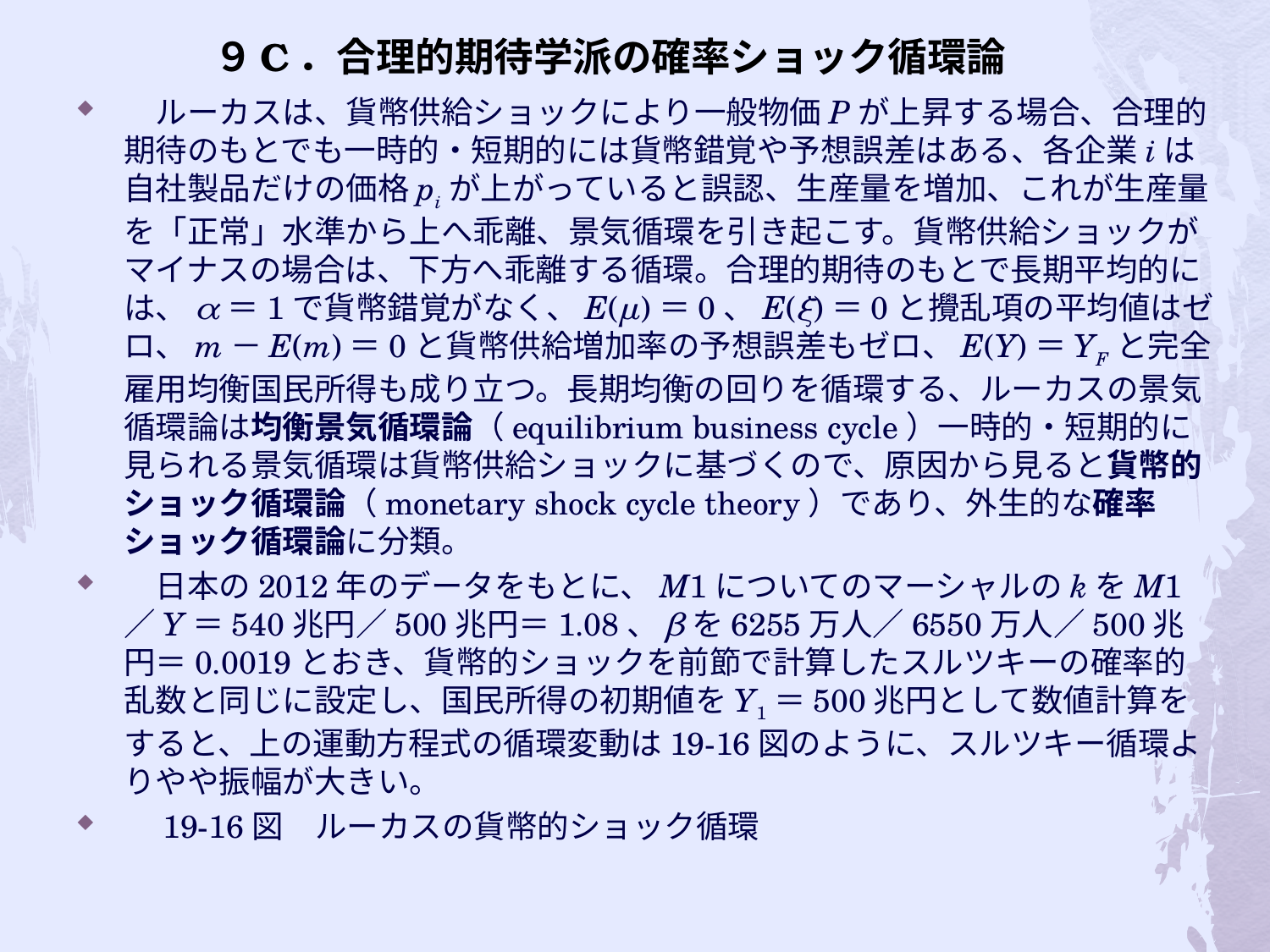

# ９C．合理的期待学派の確率ショック循環論
　ルーカスは、貨幣供給ショックにより一般物価Pが上昇する場合、合理的期待のもとでも一時的・短期的には貨幣錯覚や予想誤差はある、各企業iは自社製品だけの価格piが上がっていると誤認、生産量を増加、これが生産量を「正常」水準から上へ乖離、景気循環を引き起こす。貨幣供給ショックがマイナスの場合は、下方へ乖離する循環。合理的期待のもとで長期平均的には、α＝1で貨幣錯覚がなく、E(μ)＝0、E(ξ)＝0と攪乱項の平均値はゼロ、m－E(m)＝0と貨幣供給増加率の予想誤差もゼロ、E(Y)＝YFと完全雇用均衡国民所得も成り立つ。長期均衡の回りを循環する、ルーカスの景気循環論は均衡景気循環論（equilibrium business cycle）一時的・短期的に見られる景気循環は貨幣供給ショックに基づくので、原因から見ると貨幣的ショック循環論（monetary shock cycle theory）であり、外生的な確率ショック循環論に分類。
　日本の2012年のデータをもとに、M1についてのマーシャルのkをM1／Y＝540兆円／500兆円＝1.08、βを6255万人／6550万人／500兆円＝0.0019とおき、貨幣的ショックを前節で計算したスルツキーの確率的乱数と同じに設定し、国民所得の初期値をY1＝500兆円として数値計算をすると、上の運動方程式の循環変動は19-16図のように、スルツキー循環よりやや振幅が大きい。
　19-16図　ルーカスの貨幣的ショック循環